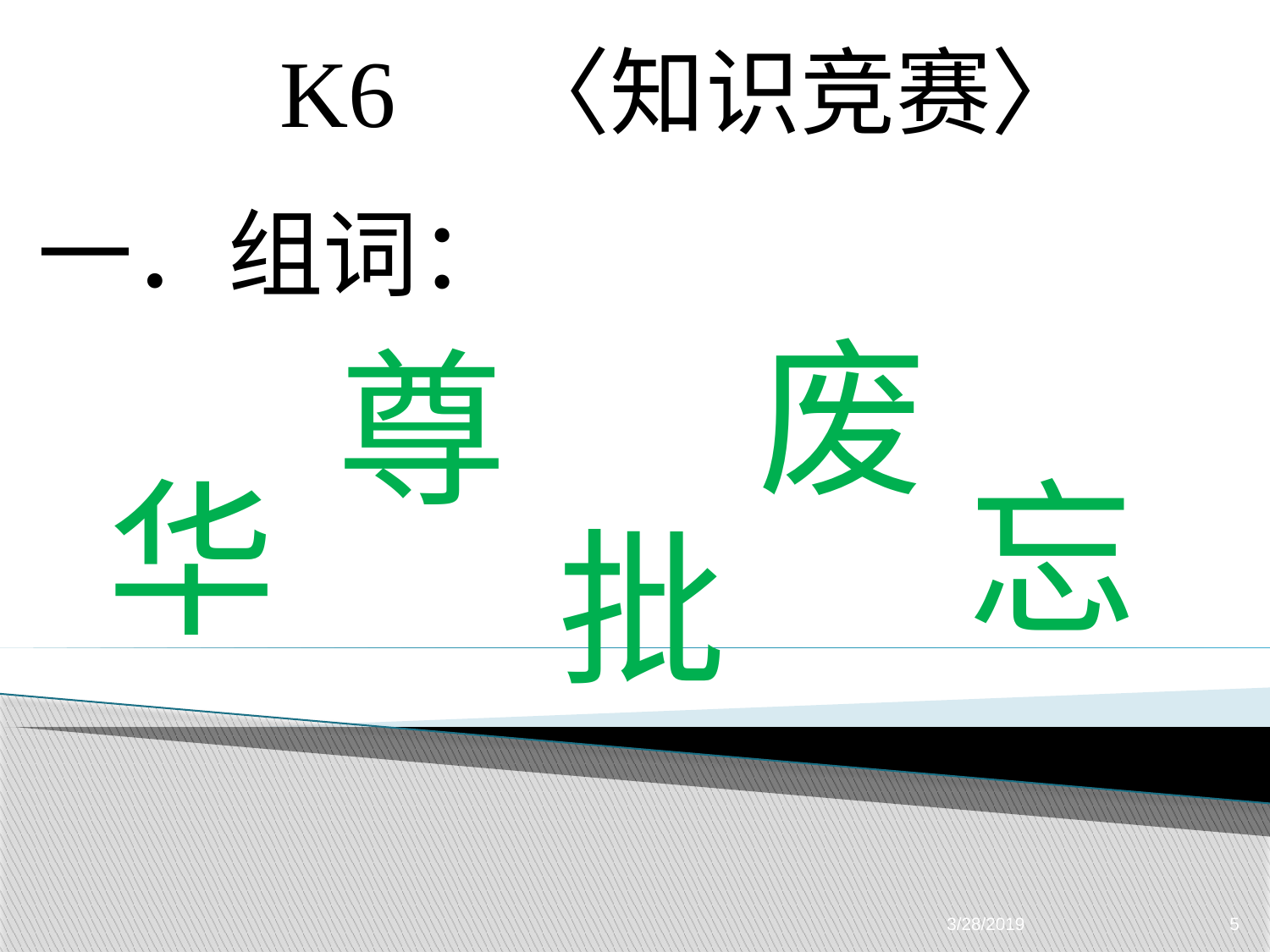

K6    〈知识竞赛〉
一．组词：
废
尊
华
忘
批
3/28/2019
5